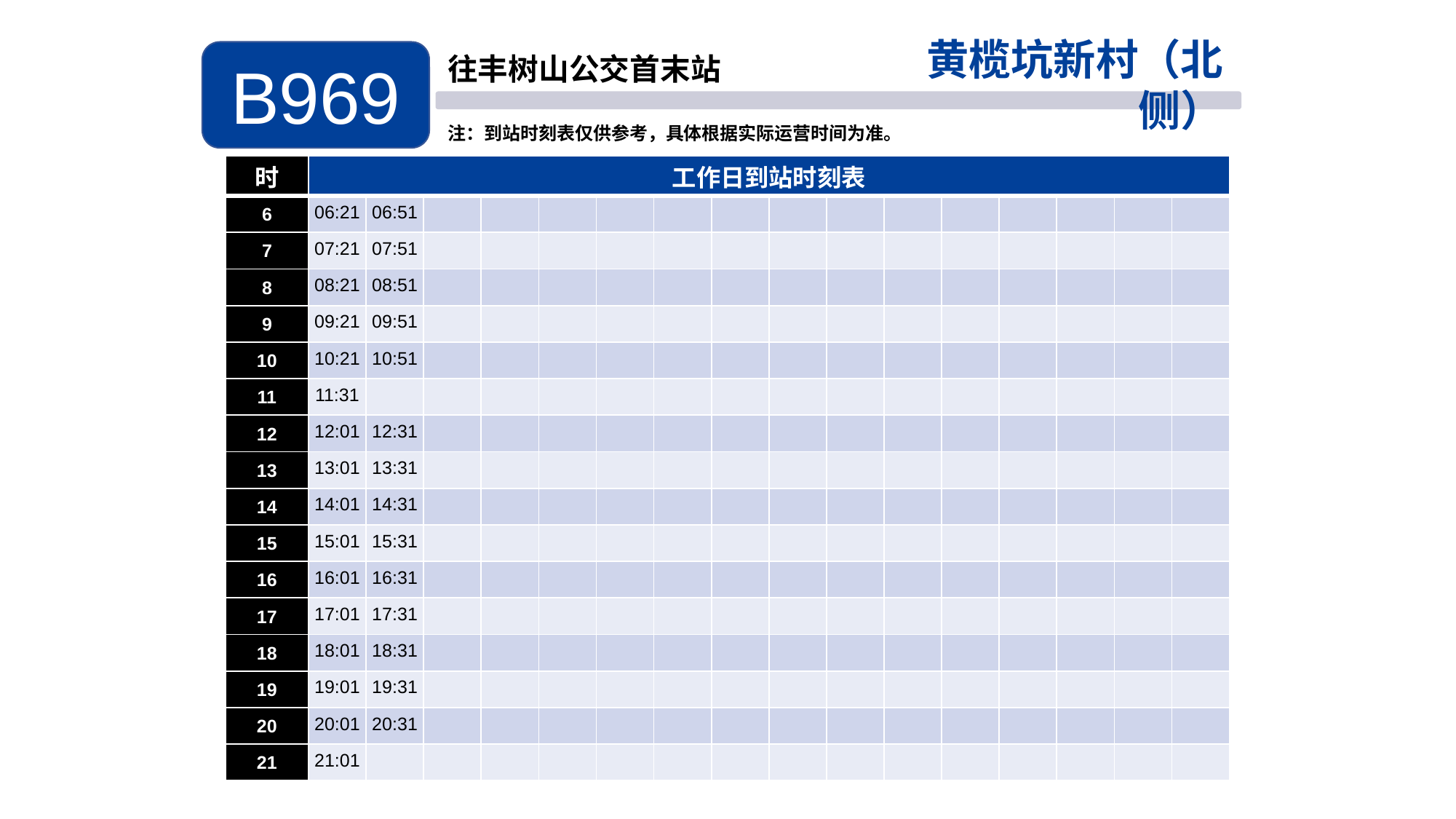

黄榄坑新村（北侧）
B969
往丰树山公交首末站

注：到站时刻表仅供参考，具体根据实际运营时间为准。
| 时 | 工作日到站时刻表 |  |  |  |  |  |  |  |  |  |  |  |  |  |  |  |
| --- | --- | --- | --- | --- | --- | --- | --- | --- | --- | --- | --- | --- | --- | --- | --- | --- |
| 6 | 06:21 | 06:51 |  |  |  |  |  |  |  |  |  |  |  |  |  |  |
| 7 | 07:21 | 07:51 |  |  |  |  |  |  |  |  |  |  |  |  |  |  |
| 8 | 08:21 | 08:51 |  |  |  |  |  |  |  |  |  |  |  |  |  |  |
| 9 | 09:21 | 09:51 |  |  |  |  |  |  |  |  |  |  |  |  |  |  |
| 10 | 10:21 | 10:51 |  |  |  |  |  |  |  |  |  |  |  |  |  |  |
| 11 | 11:31 |  |  |  |  |  |  |  |  |  |  |  |  |  |  |  |
| 12 | 12:01 | 12:31 |  |  |  |  |  |  |  |  |  |  |  |  |  |  |
| 13 | 13:01 | 13:31 |  |  |  |  |  |  |  |  |  |  |  |  |  |  |
| 14 | 14:01 | 14:31 |  |  |  |  |  |  |  |  |  |  |  |  |  |  |
| 15 | 15:01 | 15:31 |  |  |  |  |  |  |  |  |  |  |  |  |  |  |
| 16 | 16:01 | 16:31 |  |  |  |  |  |  |  |  |  |  |  |  |  |  |
| 17 | 17:01 | 17:31 |  |  |  |  |  |  |  |  |  |  |  |  |  |  |
| 18 | 18:01 | 18:31 |  |  |  |  |  |  |  |  |  |  |  |  |  |  |
| 19 | 19:01 | 19:31 |  |  |  |  |  |  |  |  |  |  |  |  |  |  |
| 20 | 20:01 | 20:31 |  |  |  |  |  |  |  |  |  |  |  |  |  |  |
| 21 | 21:01 |  |  |  |  |  |  |  |  |  |  |  |  |  |  |  |